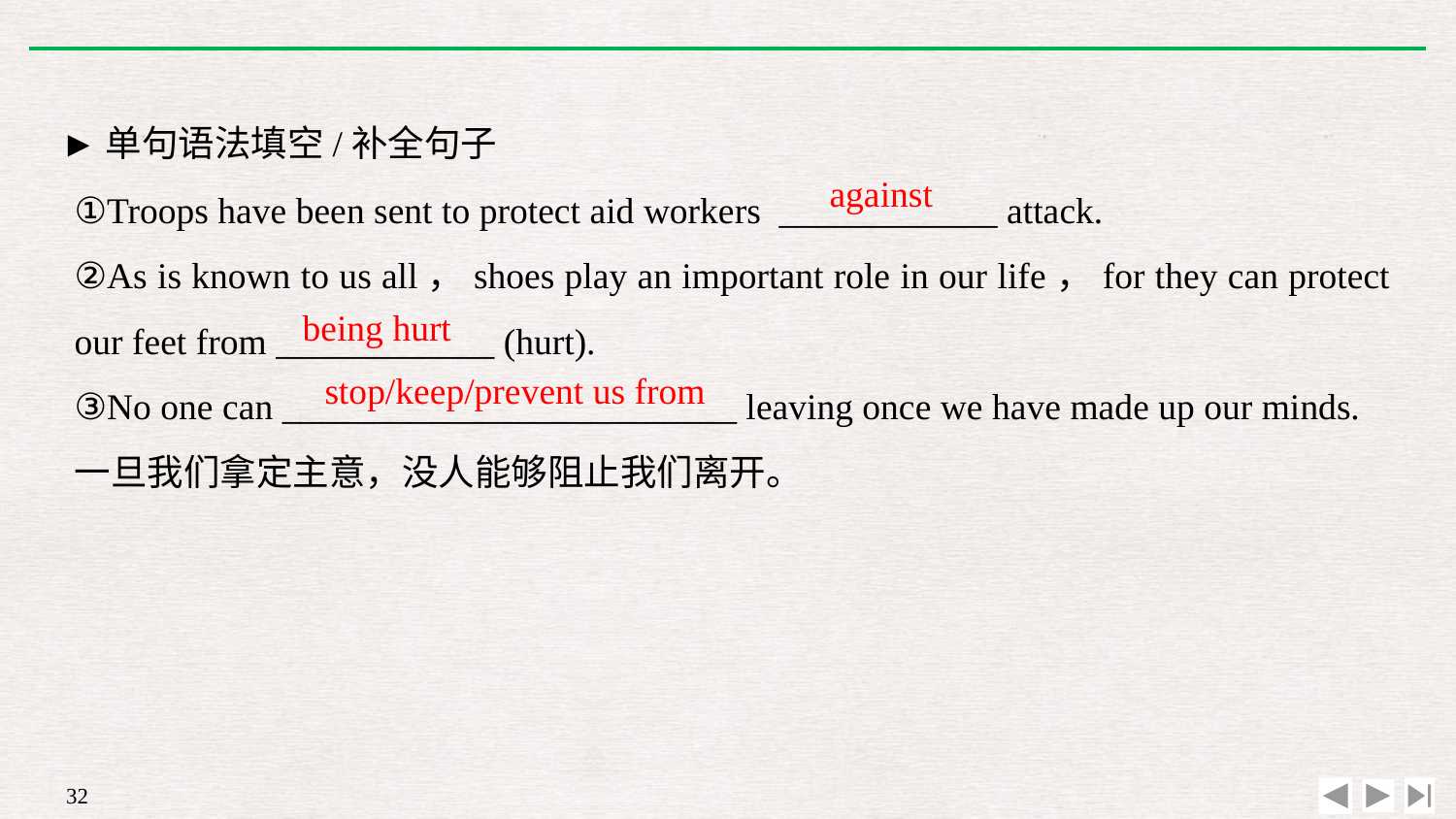

►单句语法填空/补全句子
①Troops have been sent to protect aid workers  ____________ attack.
②As is known to us all，shoes play an important role in our life，for they can protect our feet from ____________ (hurt).
③No one can _________________________ leaving once we have made up our minds.
一旦我们拿定主意，没人能够阻止我们离开。
against
being hurt
stop/keep/prevent us from